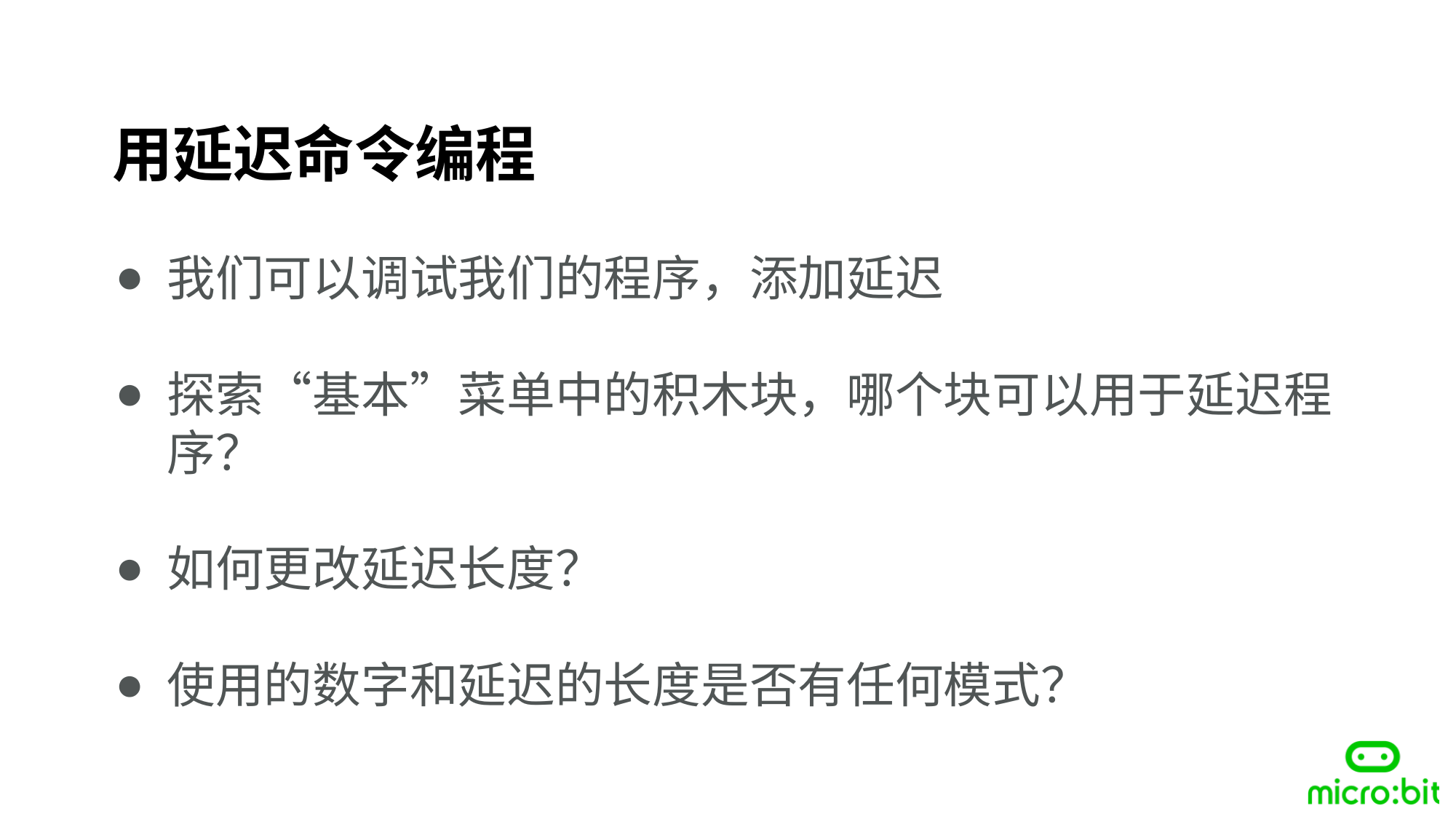

用延迟命令编程

我们可以调试我们的程序，添加延迟

探索“基本”菜单中的积木块，哪个块可以用于延迟程序？

如何更改延迟长度？

使用的数字和延迟的长度是否有任何模式？